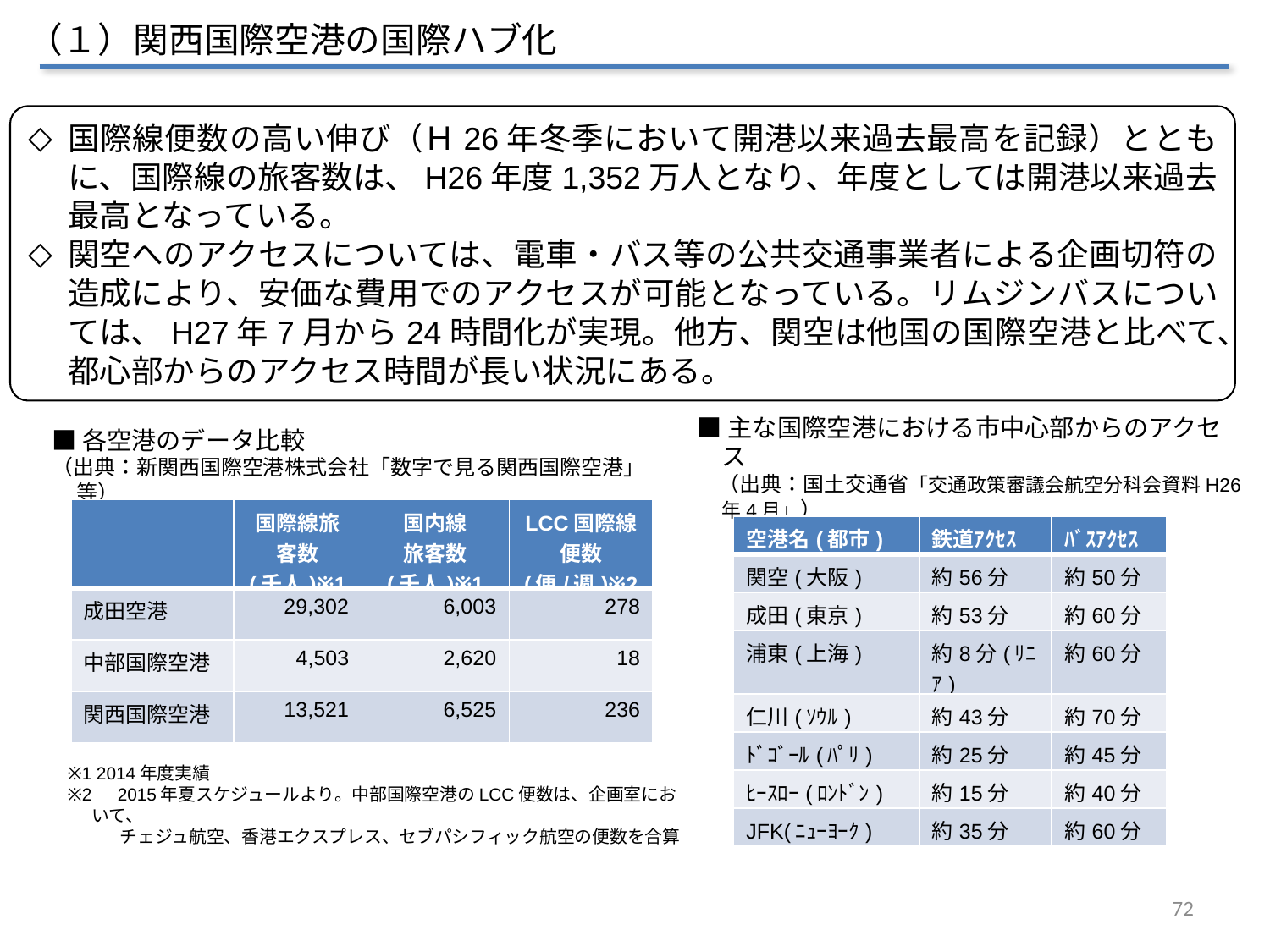

（１）関西国際空港の国際ハブ化
国際線便数の高い伸び（Ｈ26年冬季において開港以来過去最高を記録）とともに、国際線の旅客数は、H26年度1,352万人となり、年度としては開港以来過去最高となっている。
関空へのアクセスについては、電車・バス等の公共交通事業者による企画切符の造成により、安価な費用でのアクセスが可能となっている。リムジンバスについては、H27年7月から24時間化が実現。他方、関空は他国の国際空港と比べて、都心部からのアクセス時間が長い状況にある。
■主な国際空港における市中心部からのアクセス
　（出典：国土交通省「交通政策審議会航空分科会資料H26年4月」）
■各空港のデータ比較
（出典：新関西国際空港株式会社「数字で見る関西国際空港」等）
|  | 国際線旅客数 (千人)※1 | 国内線 旅客数 (千人)※1 | LCC国際線便数 (便/週)※2 |
| --- | --- | --- | --- |
| 成田空港 | 29,302 | 6,003 | 278 |
| 中部国際空港 | 4,503 | 2,620 | 18 |
| 関西国際空港 | 13,521 | 6,525 | 236 |
| 空港名(都市) | 鉄道ｱｸｾｽ | ﾊﾞｽｱｸｾｽ |
| --- | --- | --- |
| 関空(大阪) | 約56分 | 約50分 |
| 成田(東京) | 約53分 | 約60分 |
| 浦東(上海) | 約8分(ﾘﾆｱ) | 約60分 |
| 仁川(ｿｳﾙ) | 約43分 | 約70分 |
| ﾄﾞｺﾞｰﾙ(ﾊﾟﾘ) | 約25分 | 約45分 |
| ﾋｰｽﾛｰ(ﾛﾝﾄﾞﾝ) | 約15分 | 約40分 |
| JFK(ﾆｭｰﾖｰｸ) | 約35分 | 約60分 |
※1 2014年度実績
※2　2015年夏スケジュールより。中部国際空港のLCC便数は、企画室において、
　　　チェジュ航空、香港エクスプレス、セブパシフィック航空の便数を合算
72